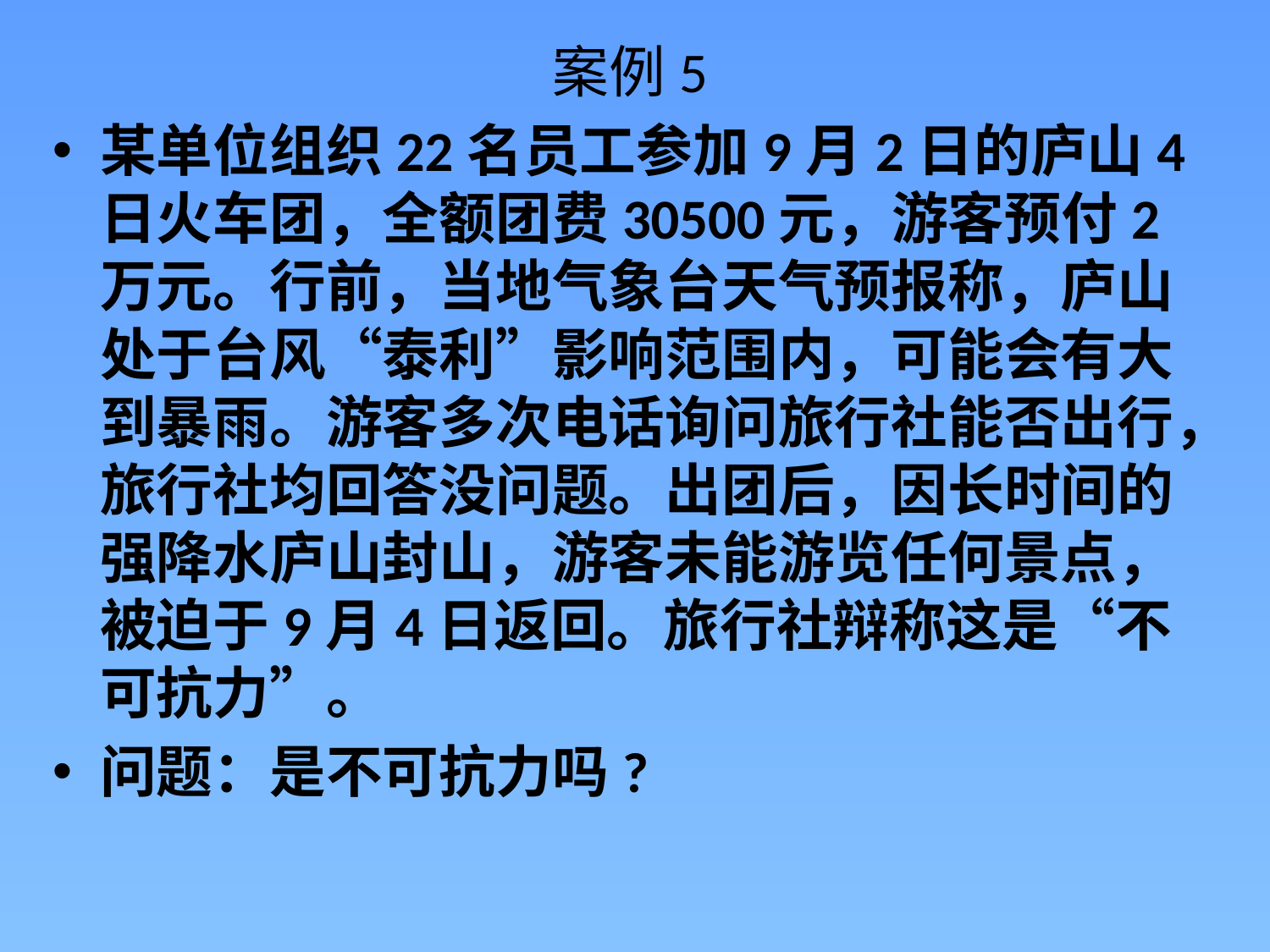

案例5
某单位组织22名员工参加9月2日的庐山4日火车团，全额团费30500元，游客预付2万元。行前，当地气象台天气预报称，庐山处于台风“泰利”影响范围内，可能会有大到暴雨。游客多次电话询问旅行社能否出行，旅行社均回答没问题。出团后，因长时间的强降水庐山封山，游客未能游览任何景点，被迫于9月4日返回。旅行社辩称这是“不可抗力”。
问题：是不可抗力吗?